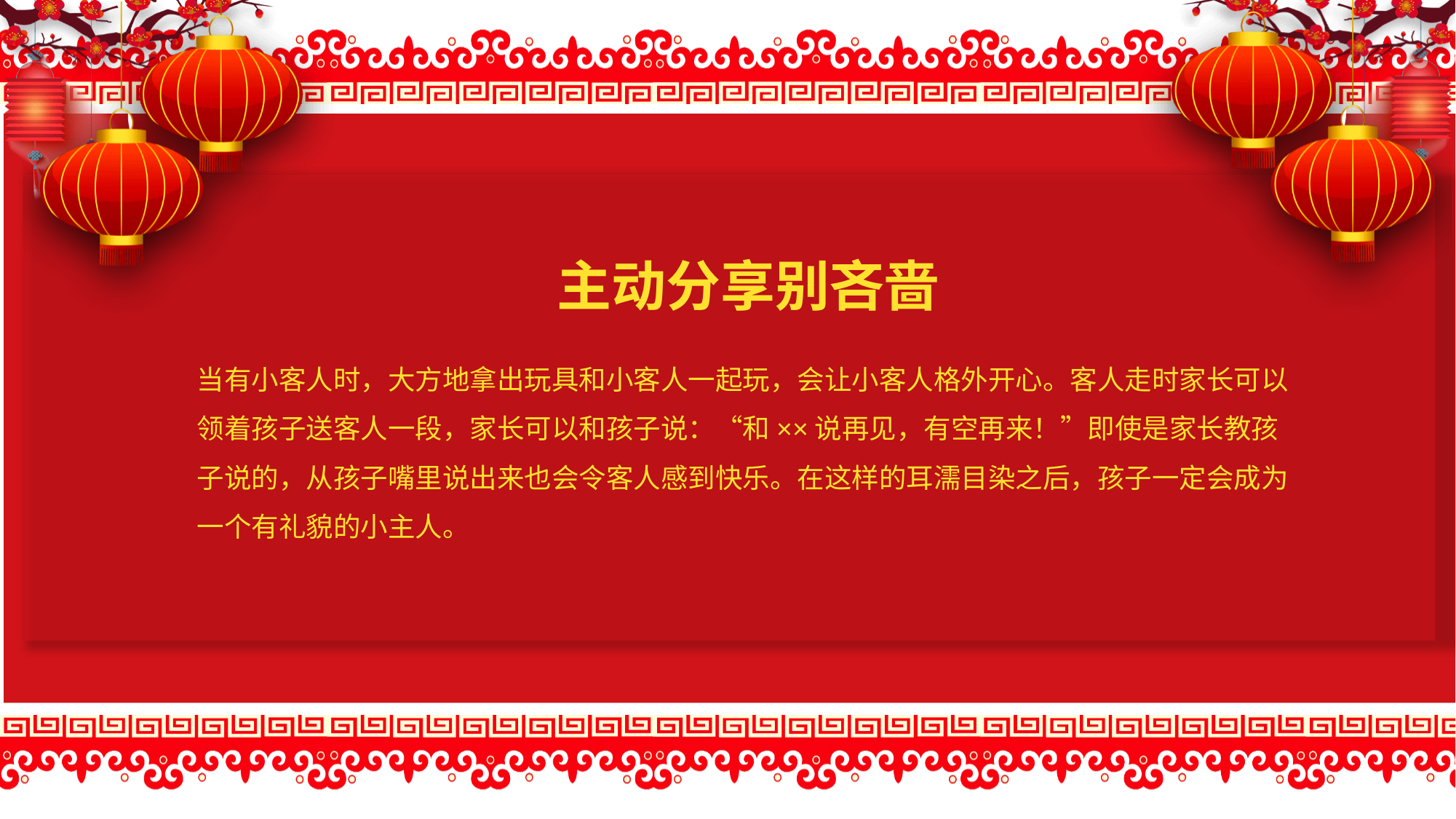

主动分享别吝啬
当有小客人时，大方地拿出玩具和小客人一起玩，会让小客人格外开心。客人走时家长可以领着孩子送客人一段，家长可以和孩子说：“和××说再见，有空再来！”即使是家长教孩子说的，从孩子嘴里说出来也会令客人感到快乐。在这样的耳濡目染之后，孩子一定会成为一个有礼貌的小主人。